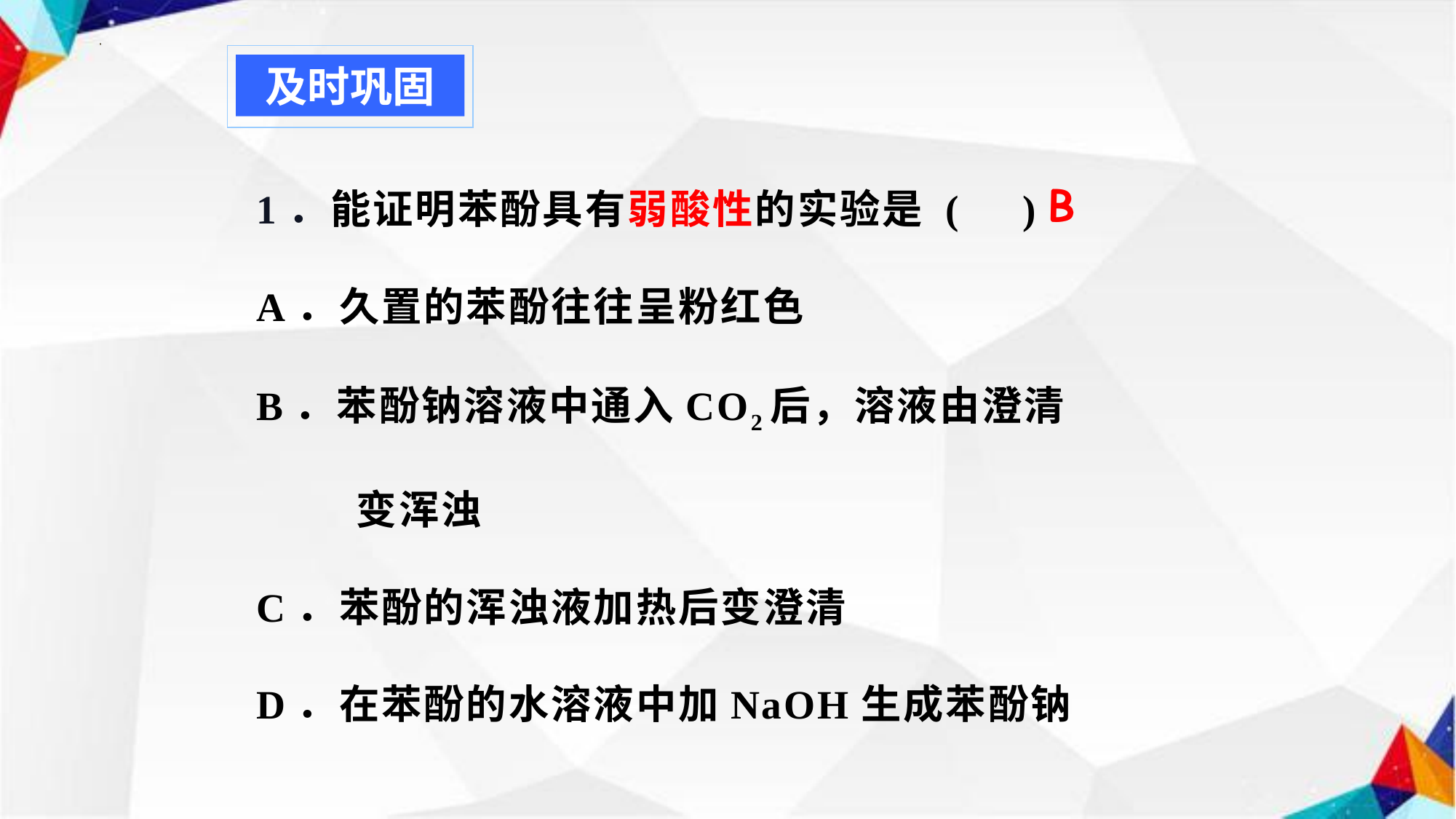

及时巩固
1．能证明苯酚具有弱酸性的实验是 (     )
A．久置的苯酚往往呈粉红色
B．苯酚钠溶液中通入CO2后，溶液由澄清
        变浑浊
C．苯酚的浑浊液加热后变澄清
D．在苯酚的水溶液中加NaOH生成苯酚钠
B